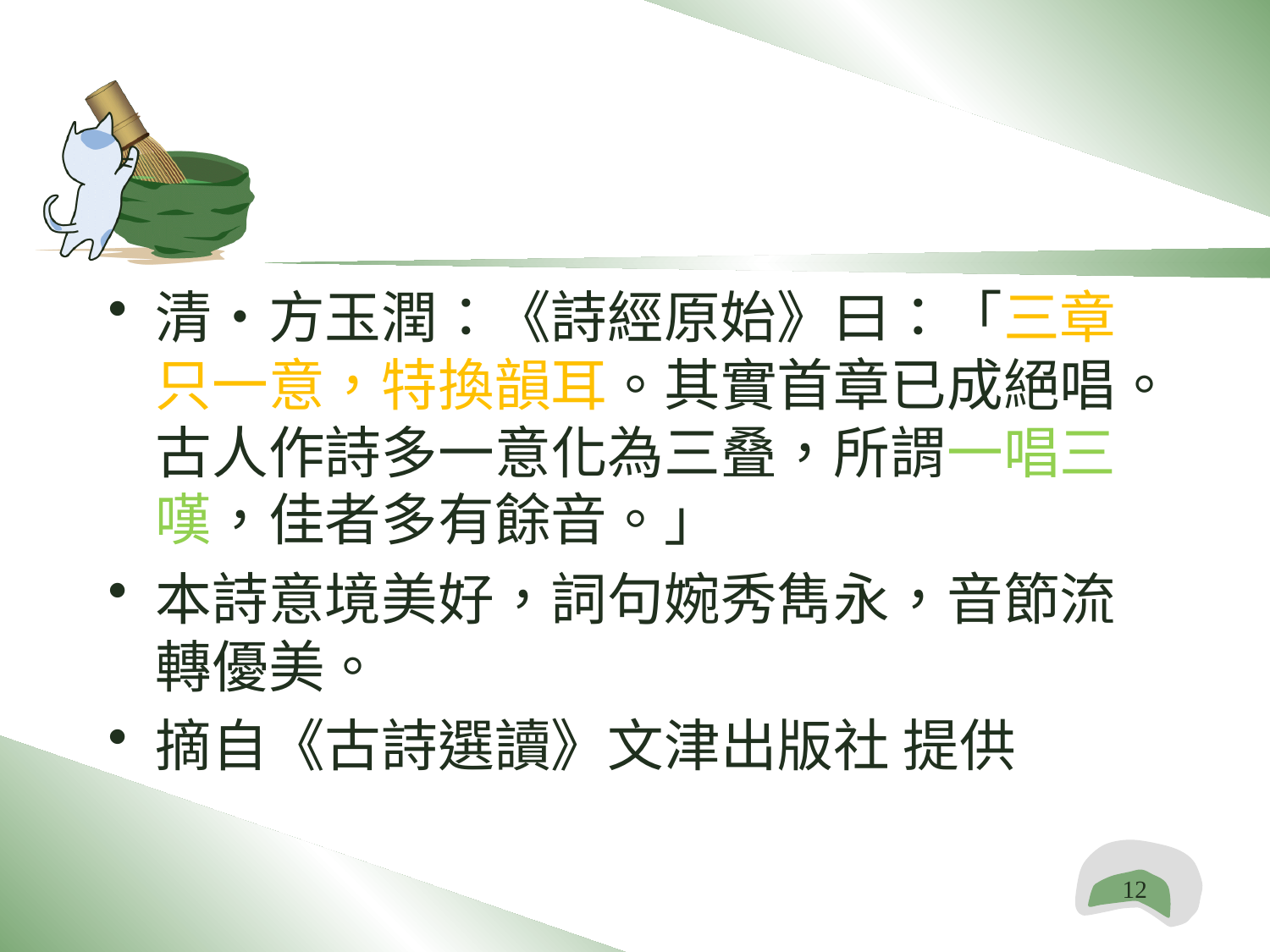

#
清‧方玉潤：《詩經原始》曰：「三章只一意，特換韻耳。其實首章已成絕唱。古人作詩多一意化為三叠，所謂一唱三嘆，佳者多有餘音。」
本詩意境美好，詞句婉秀雋永，音節流轉優美。
摘自《古詩選讀》文津出版社 提供

12